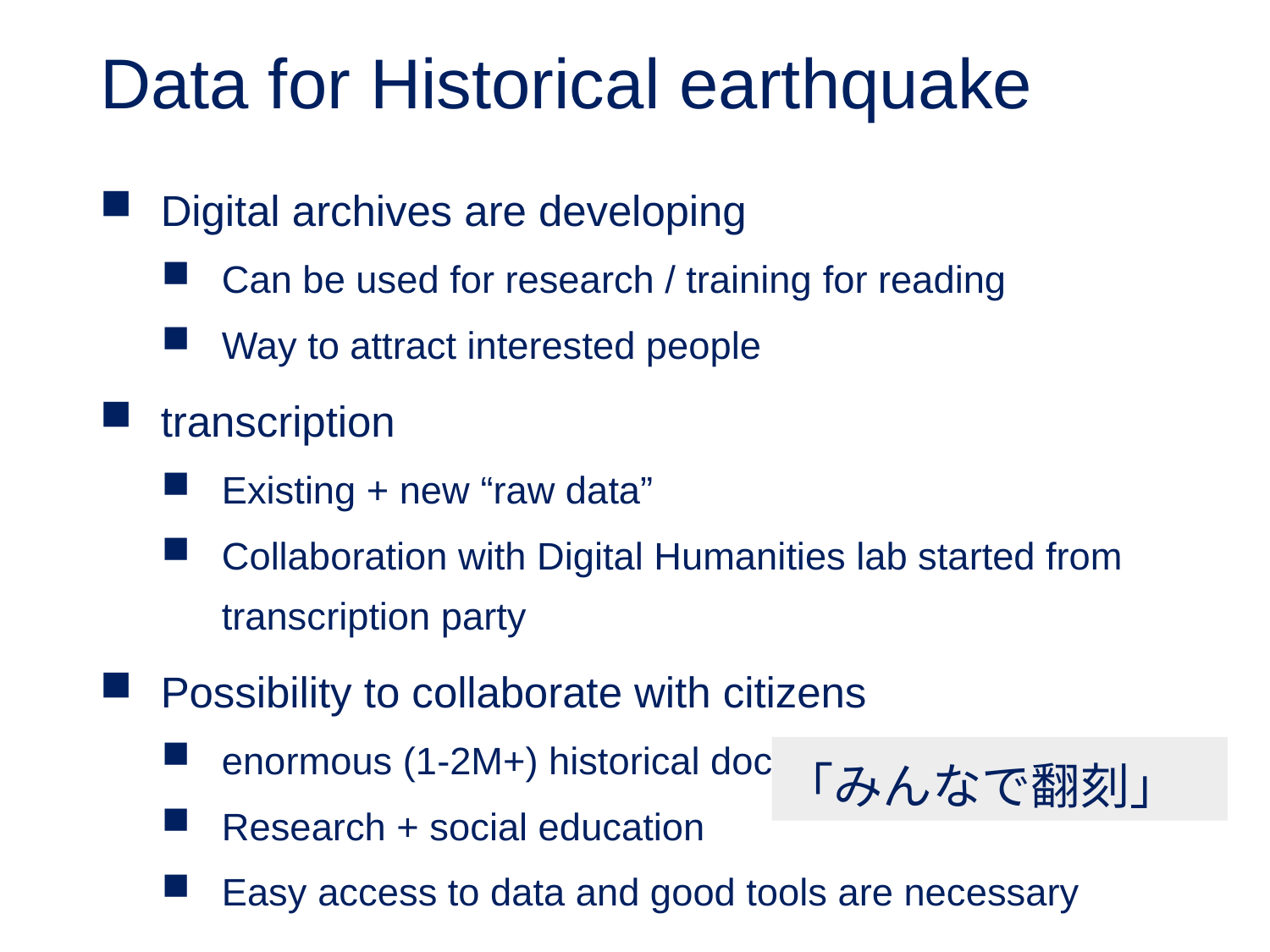

# Data for Historical earthquake
Digital archives are developing
Can be used for research / training for reading
Way to attract interested people
transcription
Existing + new “raw data”
Collaboration with Digital Humanities lab started from transcription party
Possibility to collaborate with citizens
enormous (1-2M+) historical docs are existing in Japan
Research + social education
Easy access to data and good tools are necessary
「みんなで翻刻」